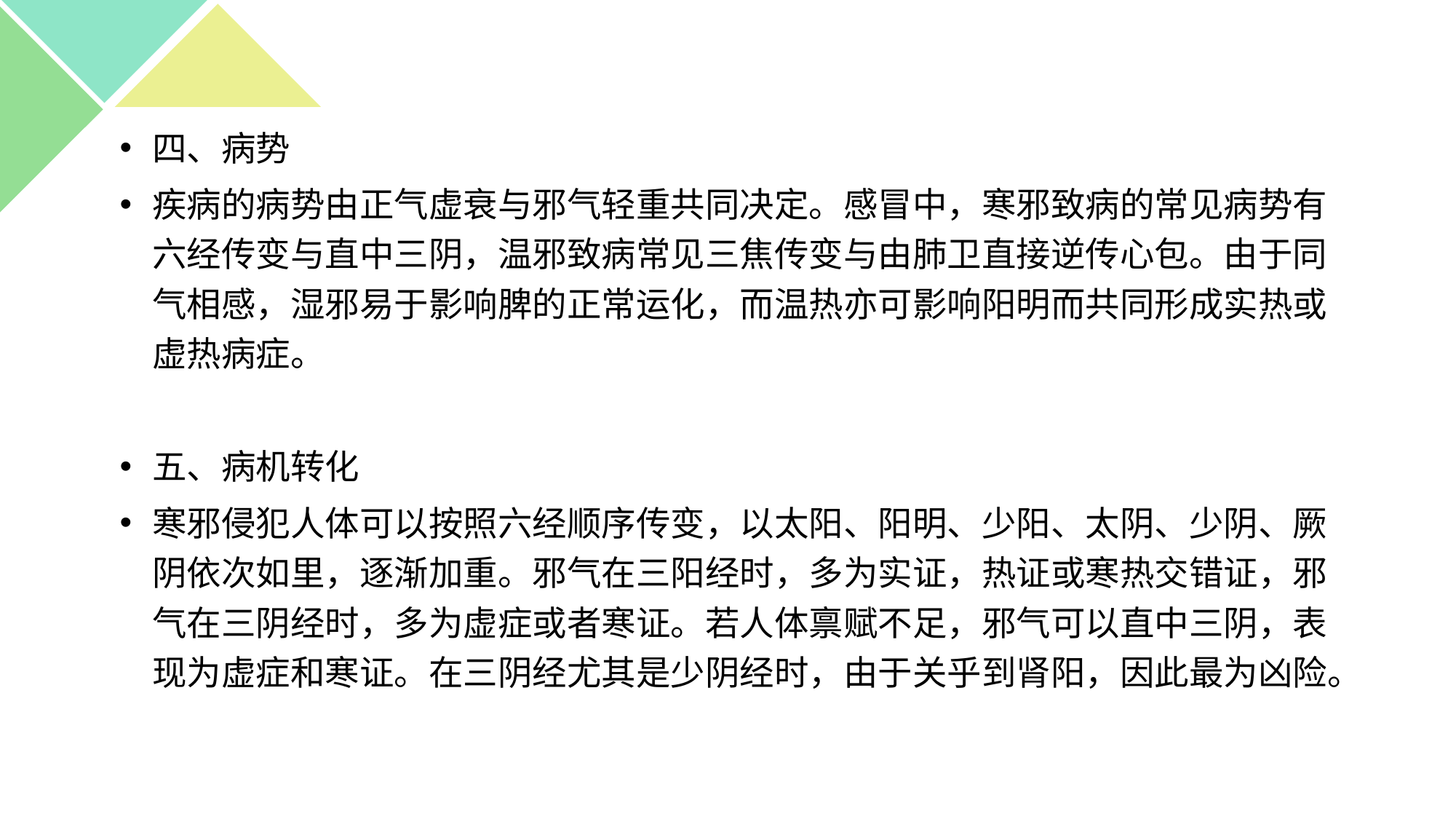

四、病势
疾病的病势由正气虚衰与邪气轻重共同决定。感冒中，寒邪致病的常见病势有六经传变与直中三阴，温邪致病常见三焦传变与由肺卫直接逆传心包。由于同气相感，湿邪易于影响脾的正常运化，而温热亦可影响阳明而共同形成实热或虚热病症。

五、病机转化
寒邪侵犯人体可以按照六经顺序传变，以太阳、阳明、少阳、太阴、少阴、厥阴依次如里，逐渐加重。邪气在三阳经时，多为实证，热证或寒热交错证，邪气在三阴经时，多为虚症或者寒证。若人体禀赋不足，邪气可以直中三阴，表现为虚症和寒证。在三阴经尤其是少阴经时，由于关乎到肾阳，因此最为凶险。